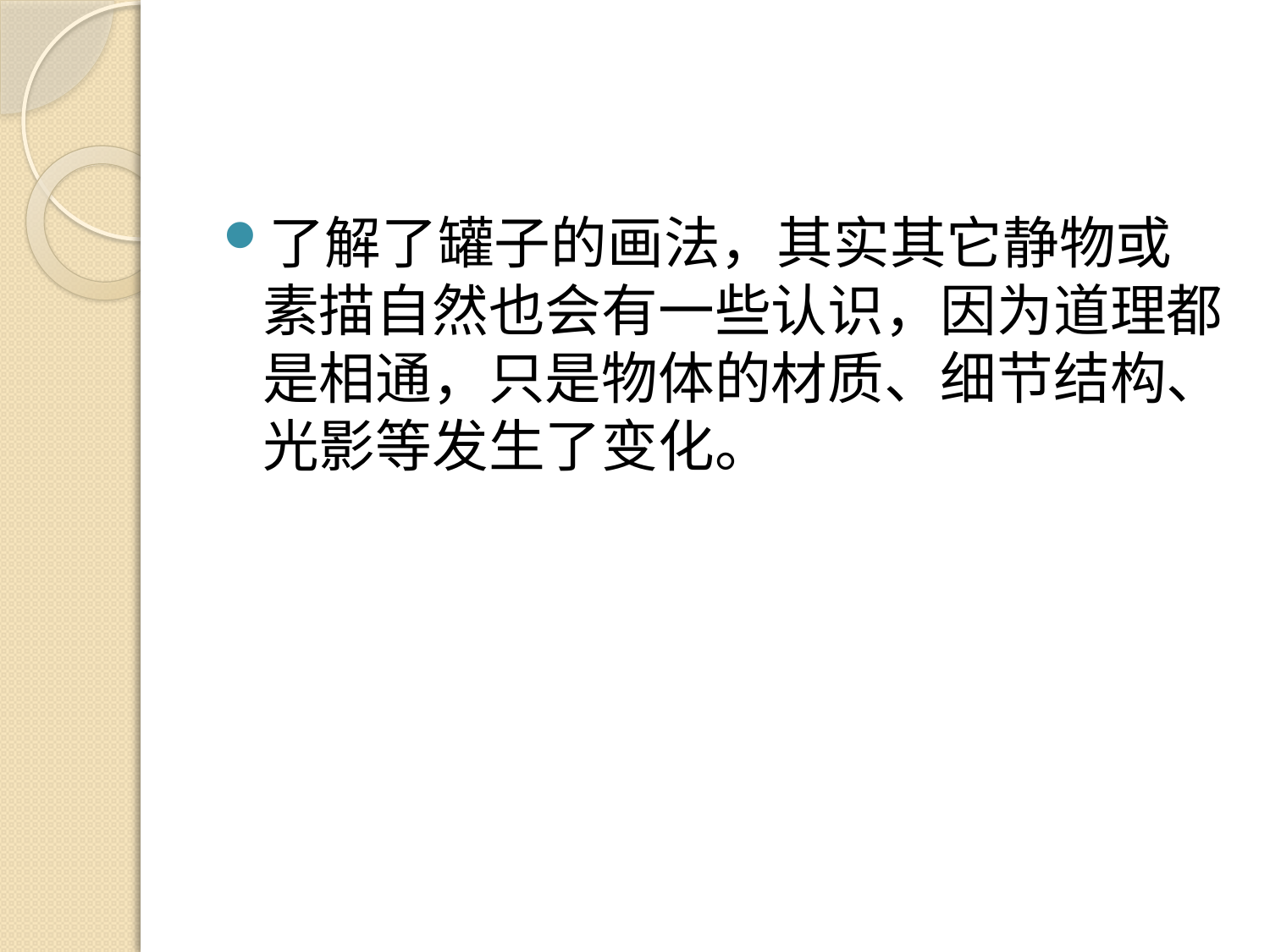

#
了解了罐子的画法，其实其它静物或素描自然也会有一些认识，因为道理都是相通，只是物体的材质、细节结构、光影等发生了变化。